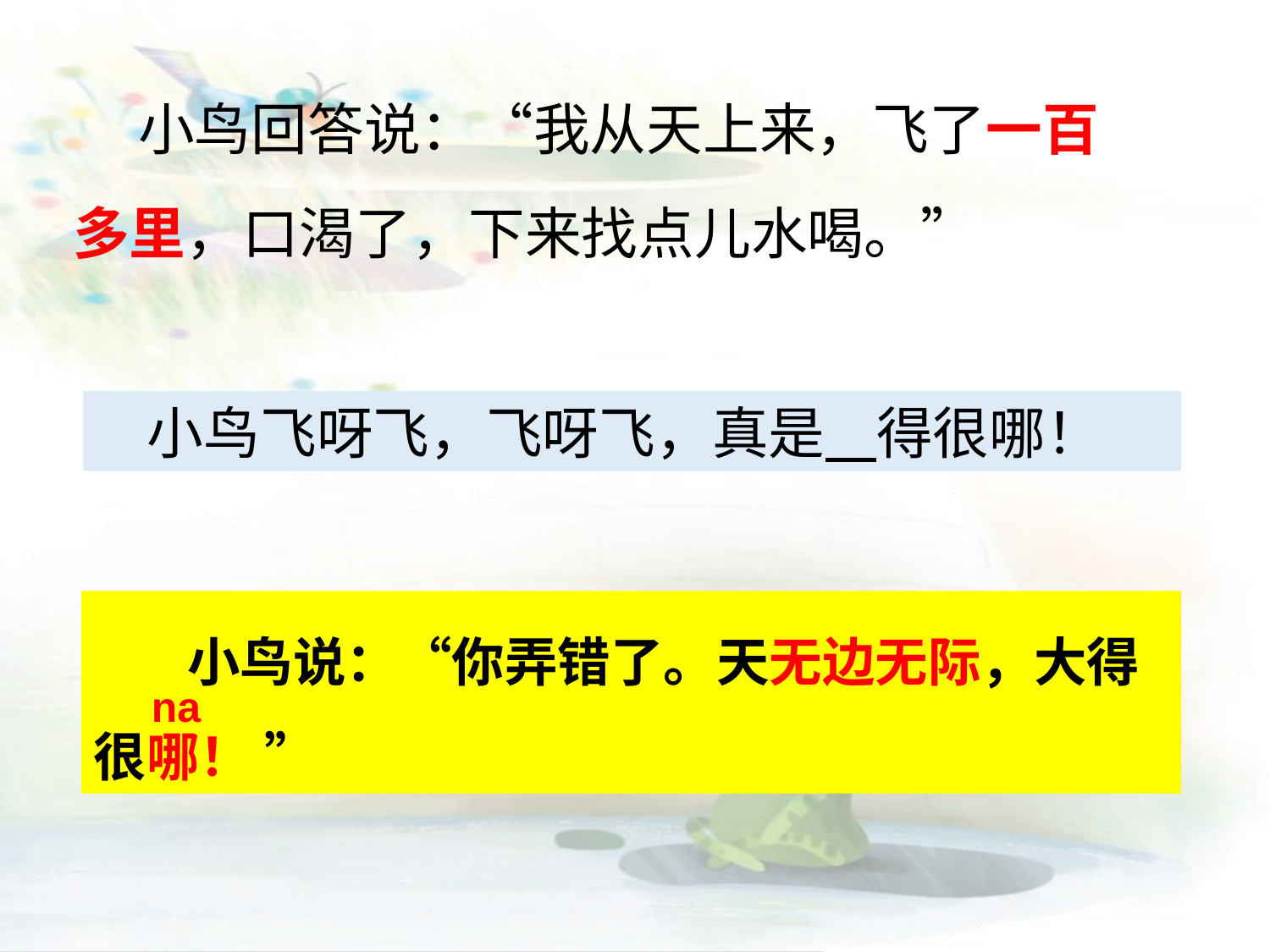

小鸟回答说：“我从天上来，飞了一百
多里，口渴了，下来找点儿水喝。”
   小鸟飞呀飞，飞呀飞，真是    得很哪！
          小鸟说：“你弄错了。天无边无际，大得
很哪！ ”
na